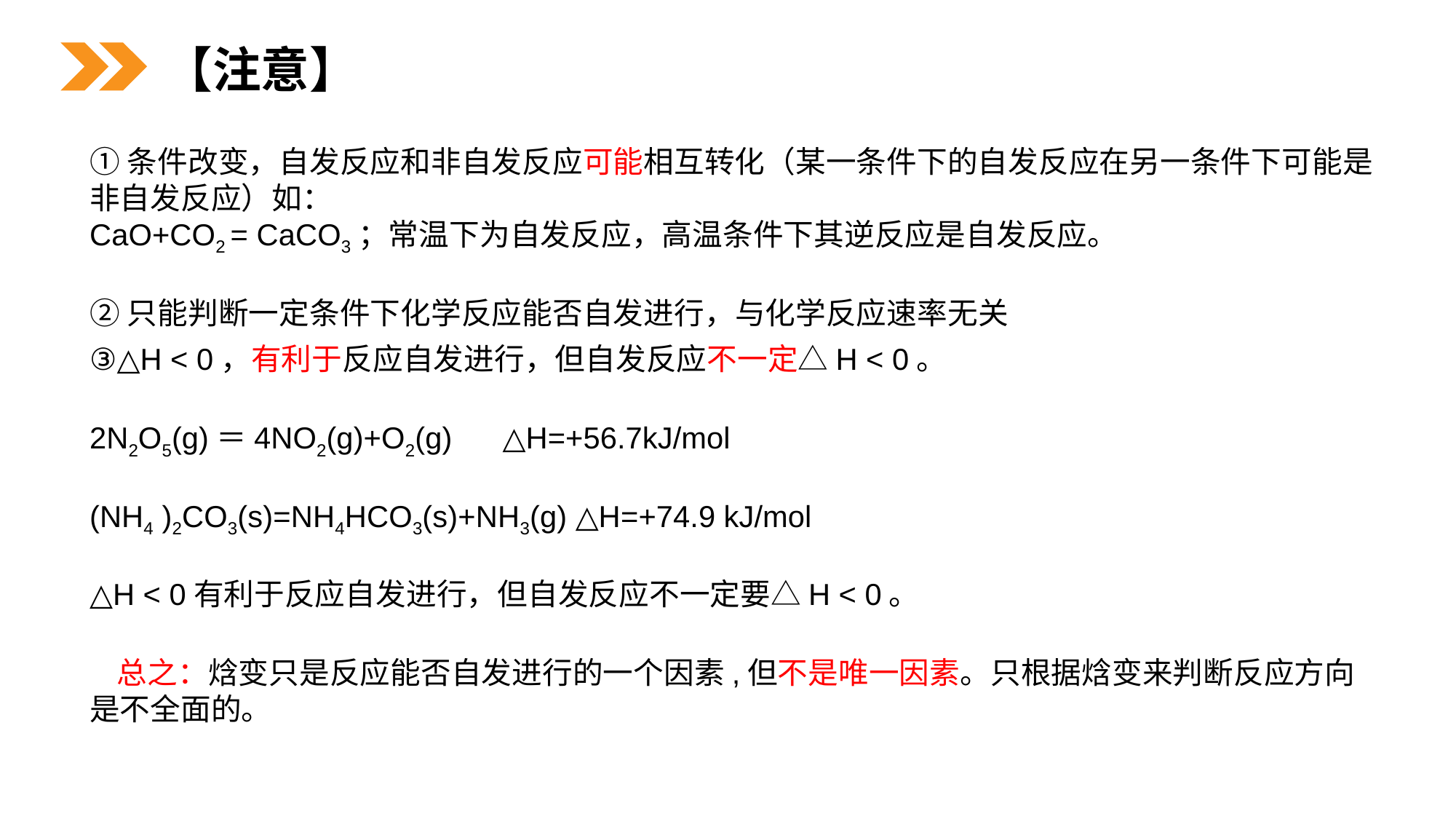

【注意】
①条件改变，自发反应和非自发反应可能相互转化（某一条件下的自发反应在另一条件下可能是非自发反应）如：
CaO+CO2 = CaCO3；常温下为自发反应，高温条件下其逆反应是自发反应。
②只能判断一定条件下化学反应能否自发进行，与化学反应速率无关
③△H < 0，有利于反应自发进行，但自发反应不一定△H < 0。
2N2O5(g)＝4NO2(g)+O2(g)      △H=+56.7kJ/mol
(NH4 )2CO3(s)=NH4HCO3(s)+NH3(g) △H=+74.9 kJ/mol
△H < 0有利于反应自发进行，但自发反应不一定要△H < 0。
   总之：焓变只是反应能否自发进行的一个因素,但不是唯一因素。只根据焓变来判断反应方向是不全面的。